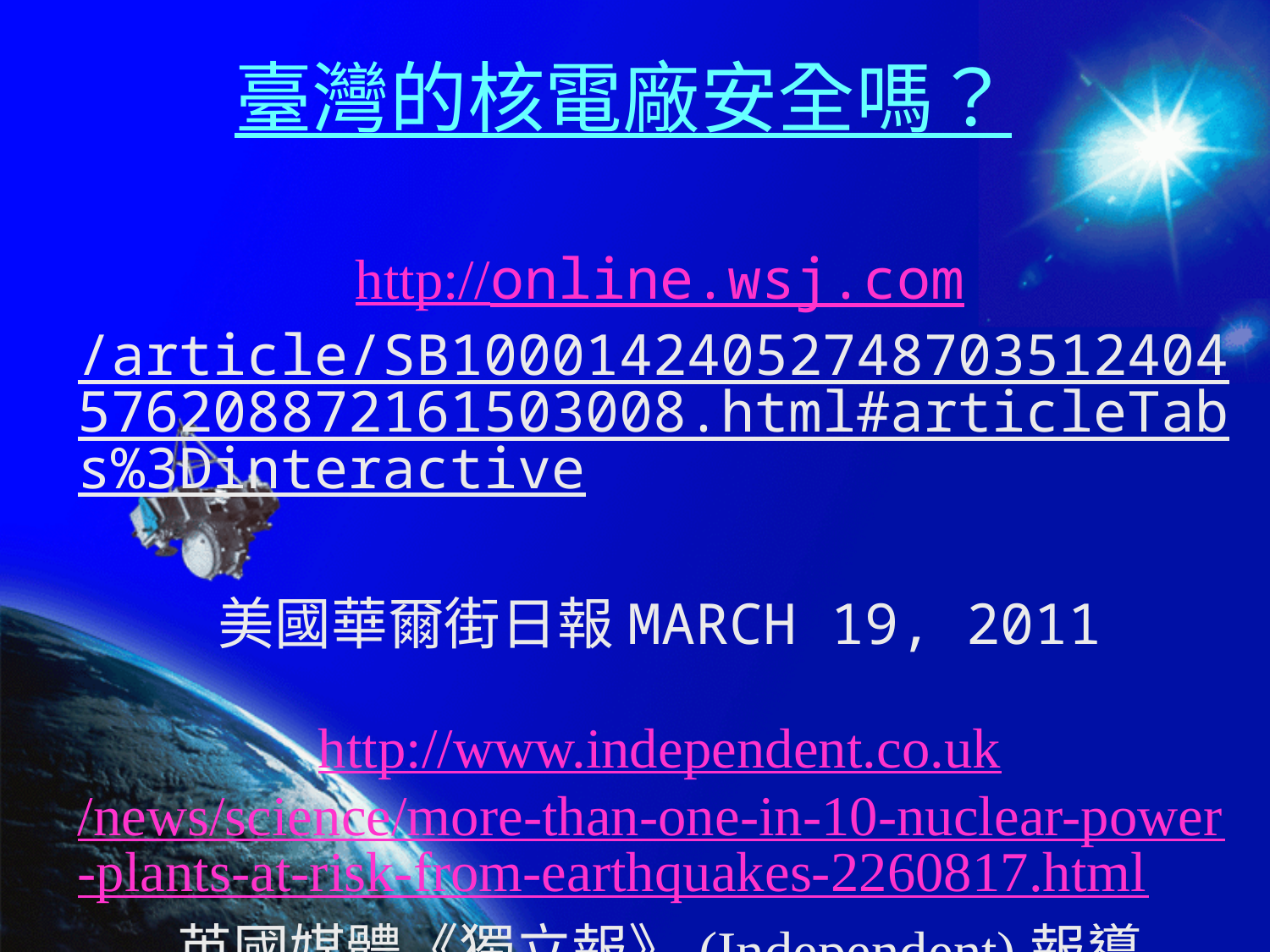

# 臺灣的核電廠安全嗎？
http://online.wsj.com/article/SB10001424052748703512404576208872161503008.html#articleTabs%3Dinteractive
美國華爾街日報MARCH 19, 2011

http://www.independent.co.uk/news/science/more-than-one-in-10-nuclear-power-plants-at-risk-from-earthquakes-2260817.html
英國媒體《獨立報》(Independent)報導
Sunday, 3 April 2011, 2011